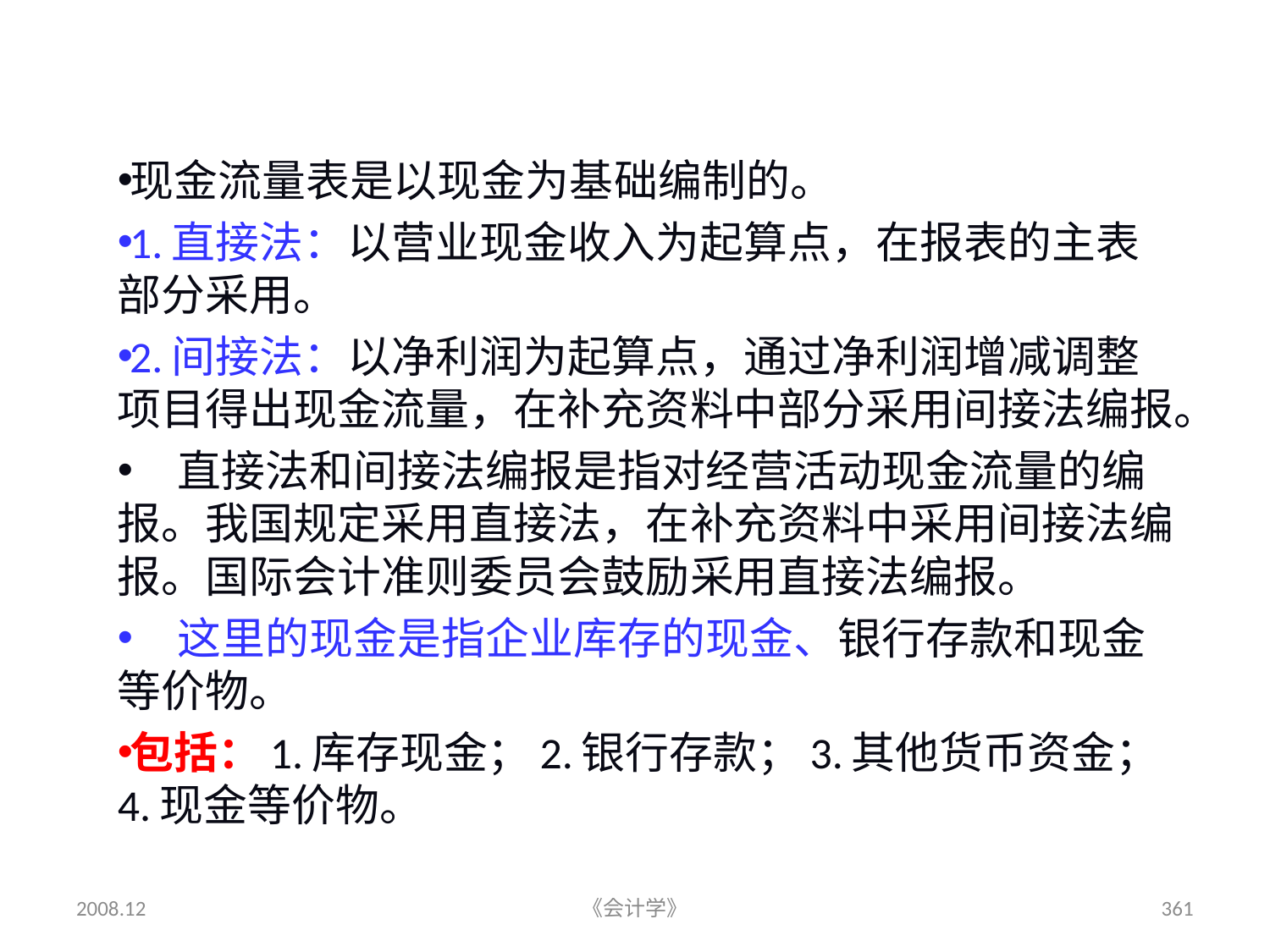

# 二、现金流量表编制基础
现金流量表是以现金为基础编制的。
1.直接法：以营业现金收入为起算点，在报表的主表部分采用。
2.间接法：以净利润为起算点，通过净利润增减调整项目得出现金流量，在补充资料中部分采用间接法编报。
    直接法和间接法编报是指对经营活动现金流量的编报。我国规定采用直接法，在补充资料中采用间接法编报。国际会计准则委员会鼓励采用直接法编报。
    这里的现金是指企业库存的现金、银行存款和现金等价物。
包括：1.库存现金；2.银行存款；3.其他货币资金；4.现金等价物。
2008.12
《会计学》
361